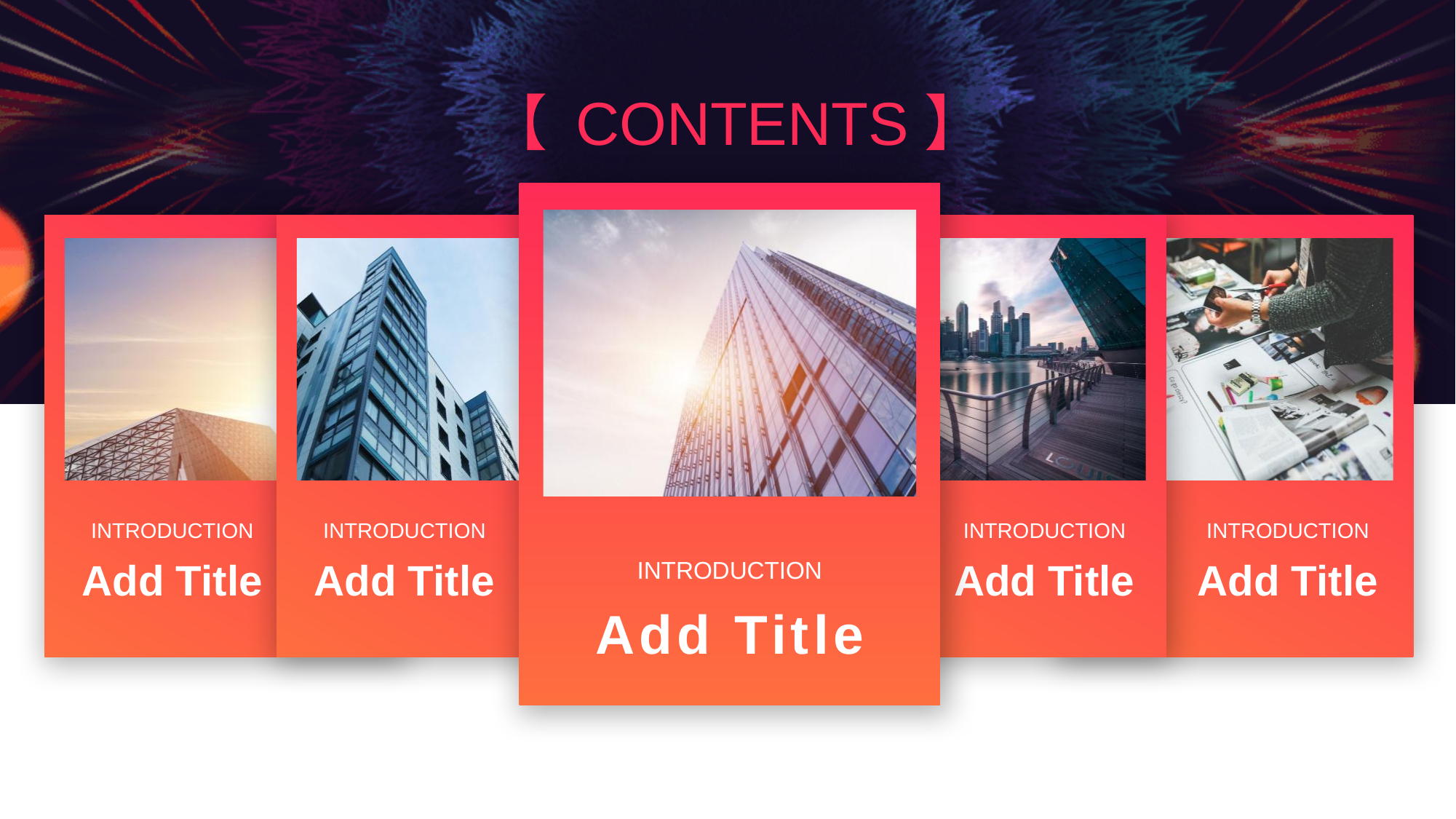

行业PPT模板http://www.1ppt.com/hangye/
【 CONTENTS 】

INTRODUCTION
Add Title

INTRODUCTION
Add Title

INTRODUCTION
Add Title

INTRODUCTION
Add Title

INTRODUCTION
Add Title